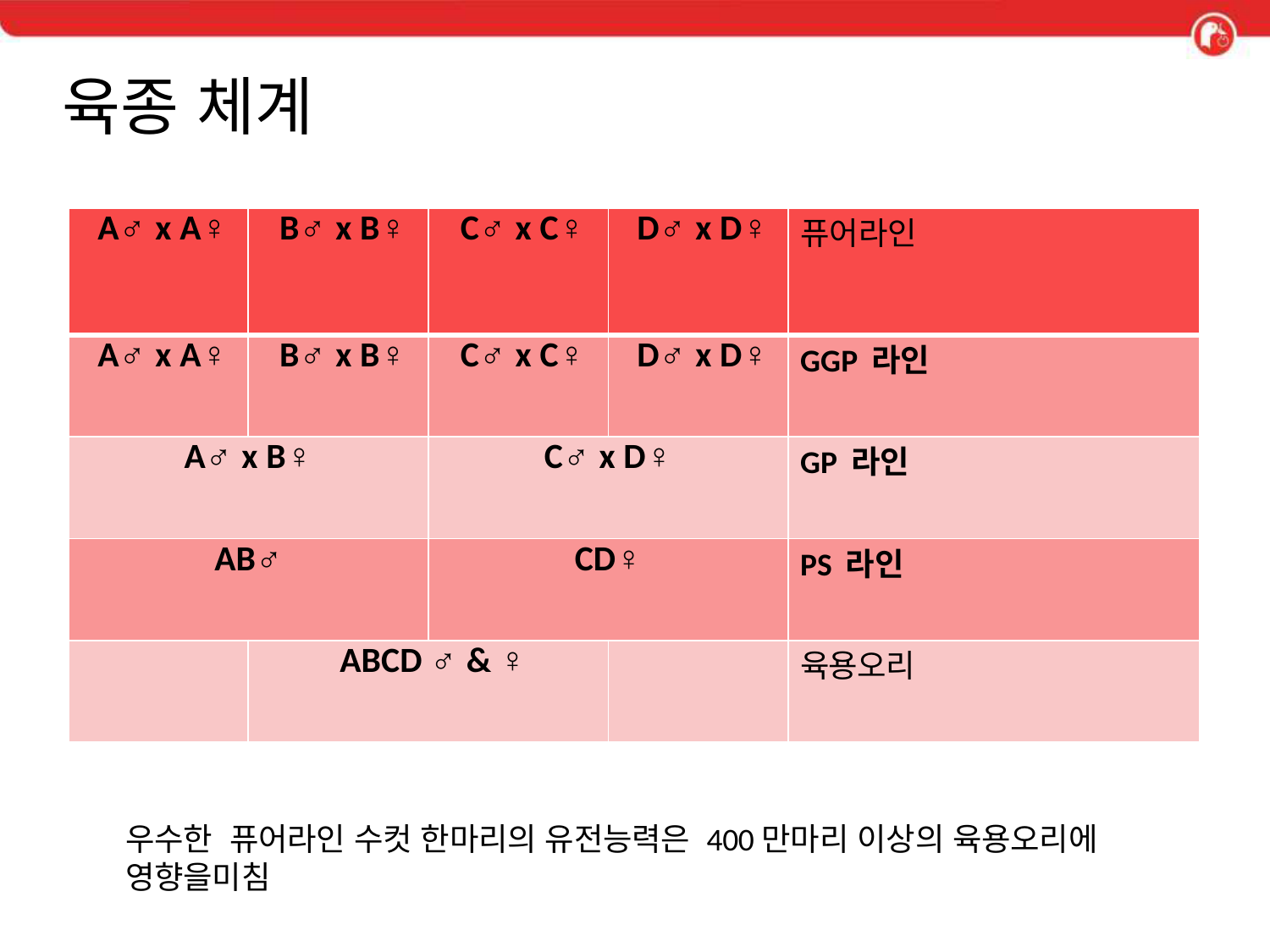

# 육종 체계
| A♂ x A♀ | B♂ x B♀ | C♂ x C♀ | D♂ x D♀ | 퓨어라인 |
| --- | --- | --- | --- | --- |
| A♂ x A♀ | B♂ x B♀ | C♂ x C♀ | D♂ x D♀ | GGP 라인 |
| A♂ x B♀ |  | C♂ x D♀ |  | GP 라인 |
| AB♂ |  | CD♀ |  | PS 라인 |
|  | ABCD ♂ & ♀ |  |  | 육용오리 |
우수한  퓨어라인 수컷 한마리의 유전능력은 400만마리 이상의 육용오리에 영향을미침